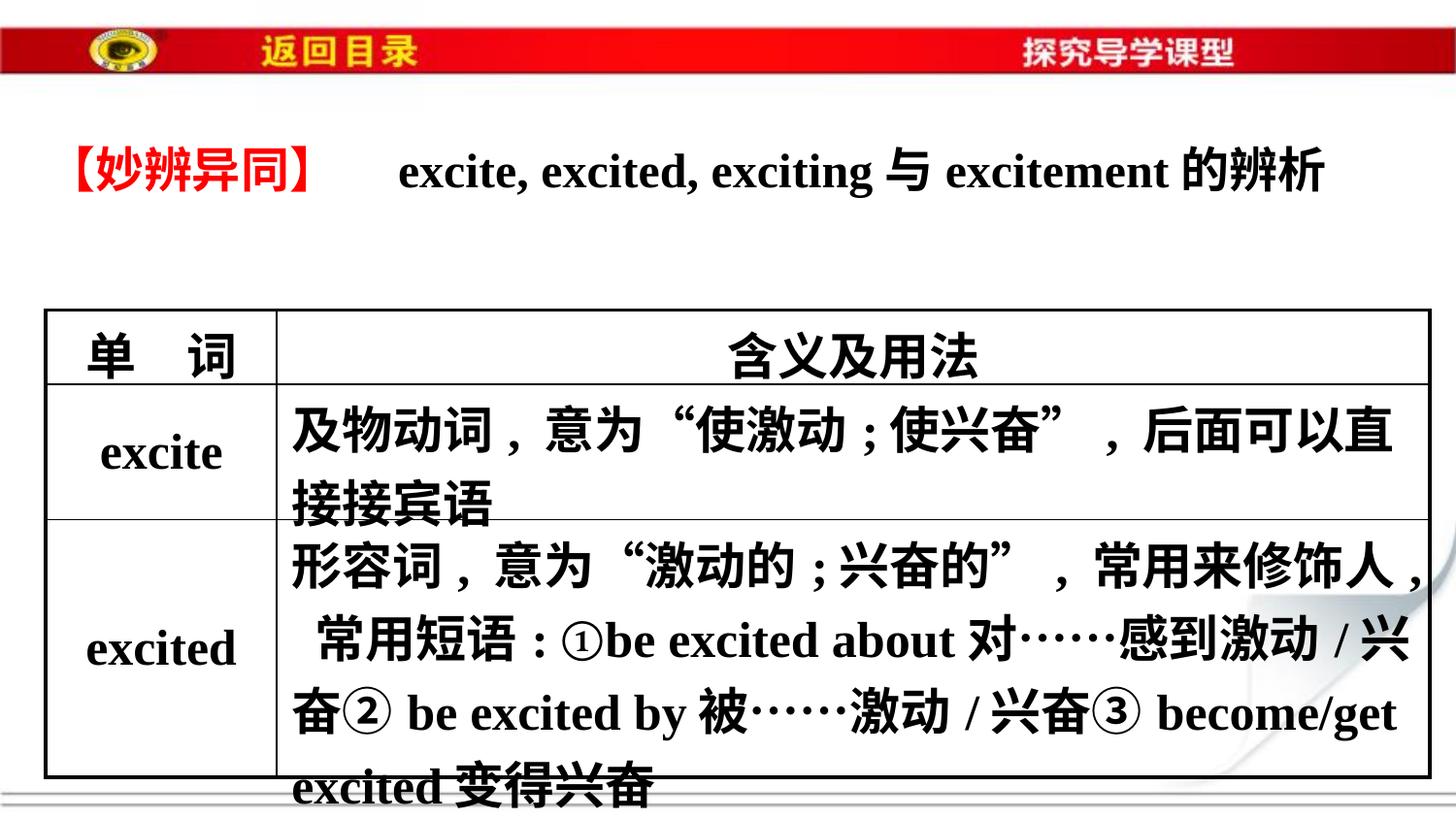

【妙辨异同】　excite, excited, exciting与excitement的辨析
| 单　词 | 含义及用法 |
| --- | --- |
| excite | 及物动词, 意为“使激动;使兴奋”, 后面可以直接接宾语 |
| excited | 形容词, 意为“激动的;兴奋的”, 常用来修饰人, 常用短语: ①be excited about对……感到激动/兴奋②be excited by被……激动/兴奋③become/get excited变得兴奋 |